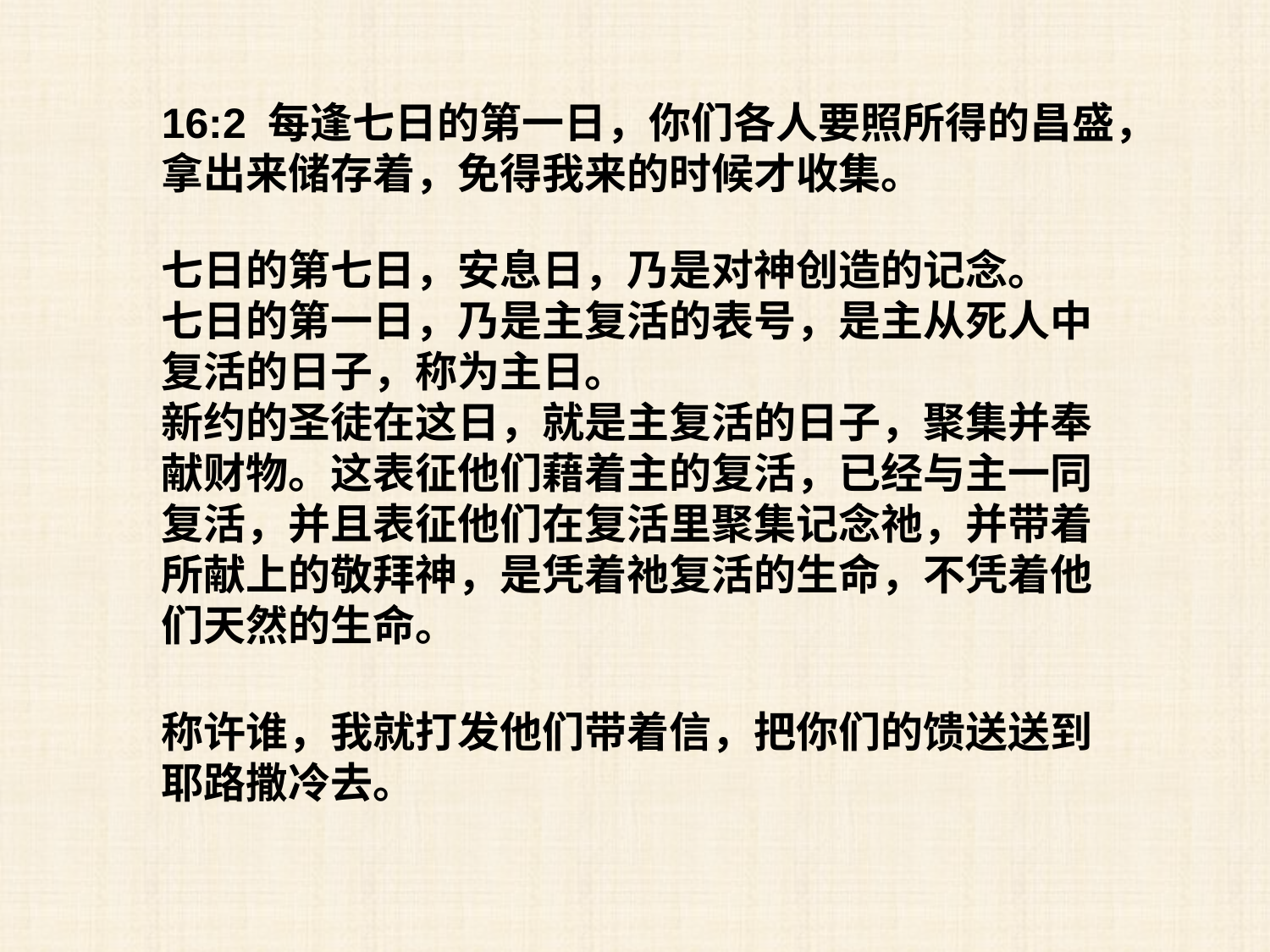

16:2 每逢七日的第一日，你们各人要照所得的昌盛，拿出来储存着，免得我来的时候才收集。
七日的第七日，安息日，乃是对神创造的记念。
七日的第一日，乃是主复活的表号，是主从死人中复活的日子，称为主日。
新约的圣徒在这日，就是主复活的日子，聚集并奉献财物。这表征他们藉着主的复活，已经与主一同复活，并且表征他们在复活里聚集记念祂，并带着所献上的敬拜神，是凭着祂复活的生命，不凭着他们天然的生命。
称许谁，我就打发他们带着信，把你们的馈送送到耶路撒冷去。